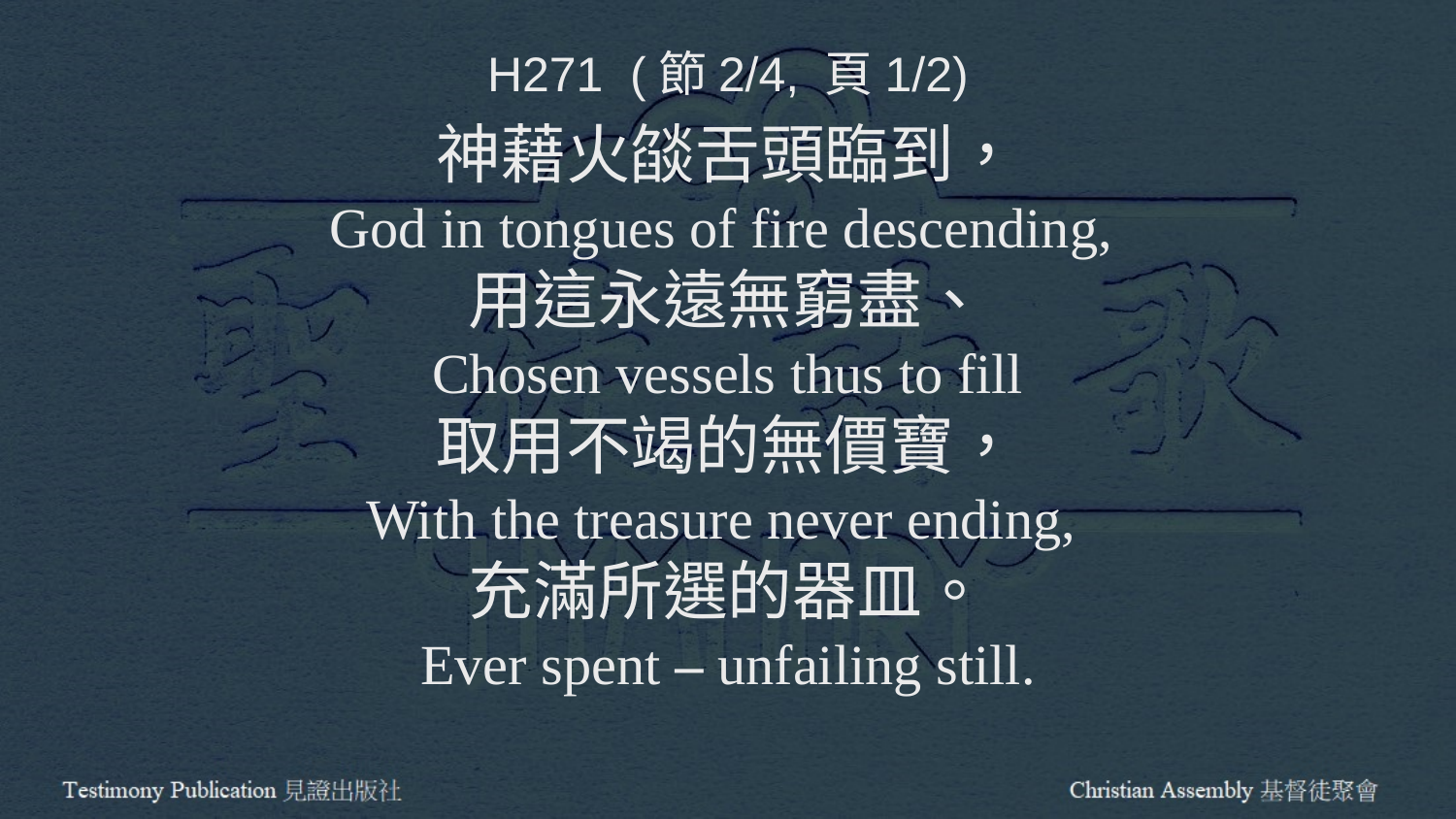

H271  (節2/4, 頁1/2)
神藉火燄舌頭臨到，
God in tongues of fire descending,
用這永遠無窮盡、
Chosen vessels thus to fill
取用不竭的無價寶，
With the treasure never ending,
充滿所選的器皿。
Ever spent – unfailing still.